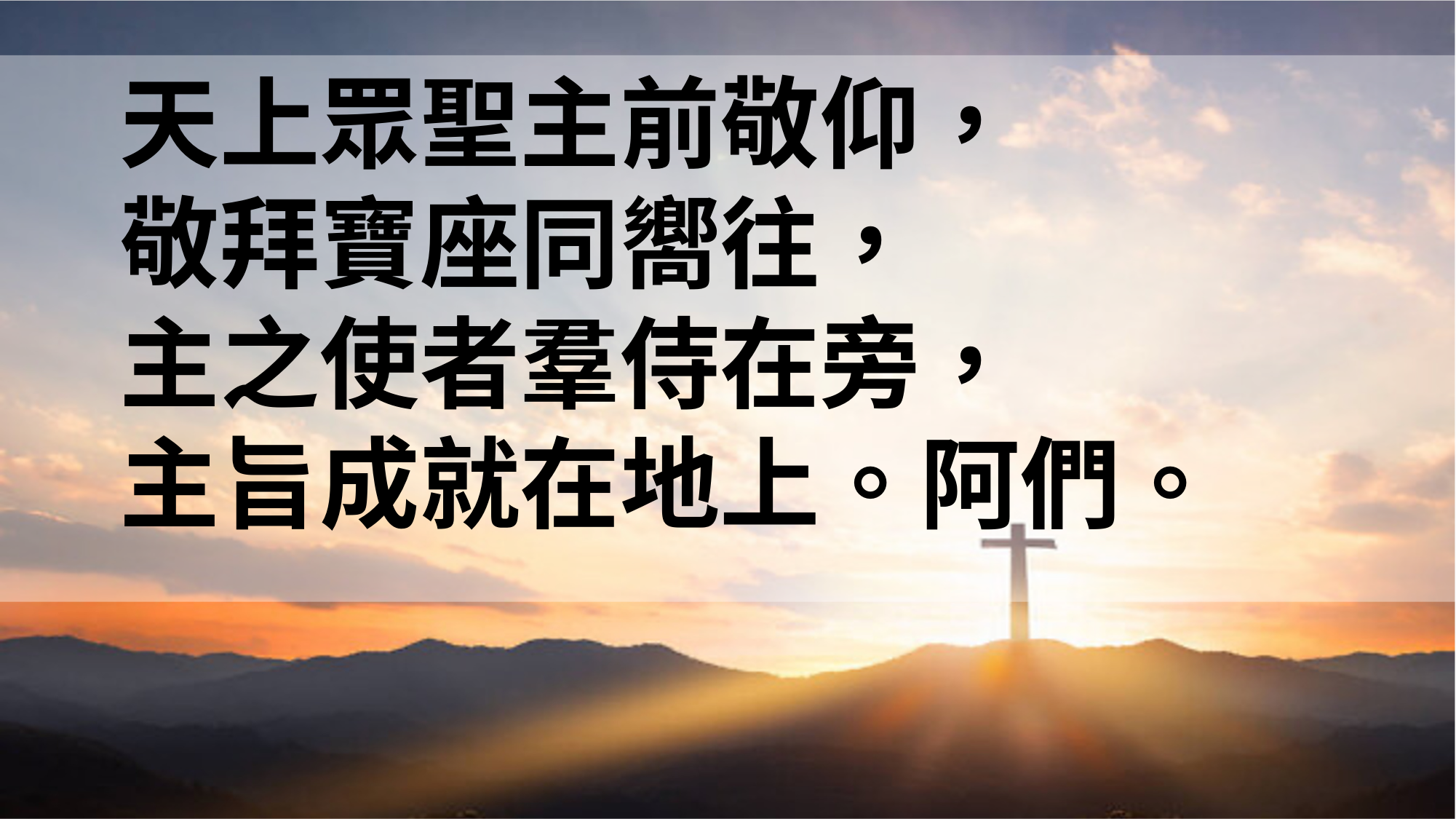

天上眾聖主前敬仰，
	敬拜寶座同嚮往，
	主之使者羣侍在旁，
	主旨成就在地上。阿們。